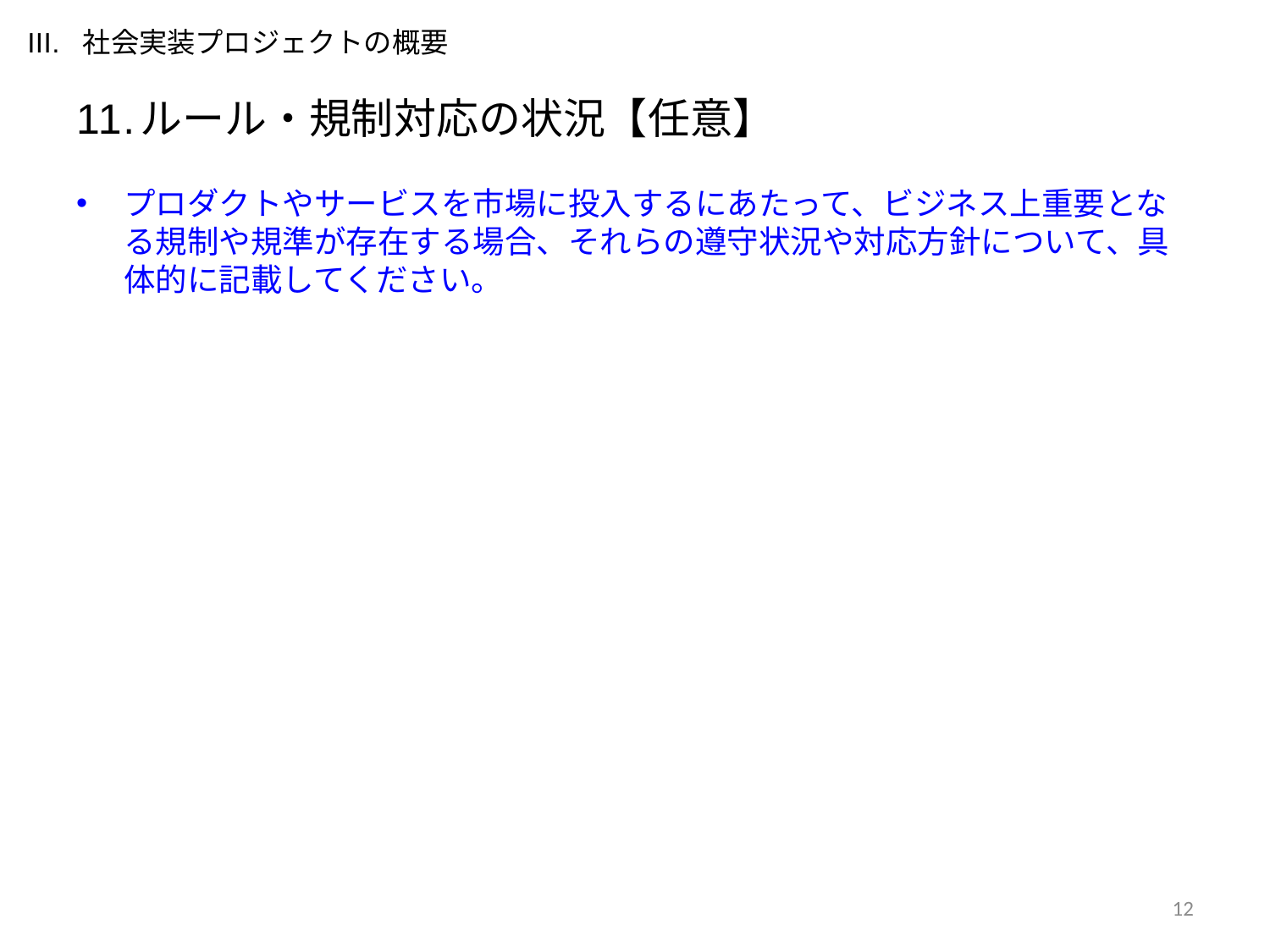

社会実装プロジェクトの概要
# ルール・規制対応の状況【任意】
プロダクトやサービスを市場に投入するにあたって、ビジネス上重要となる規制や規準が存在する場合、それらの遵守状況や対応方針について、具体的に記載してください。
12